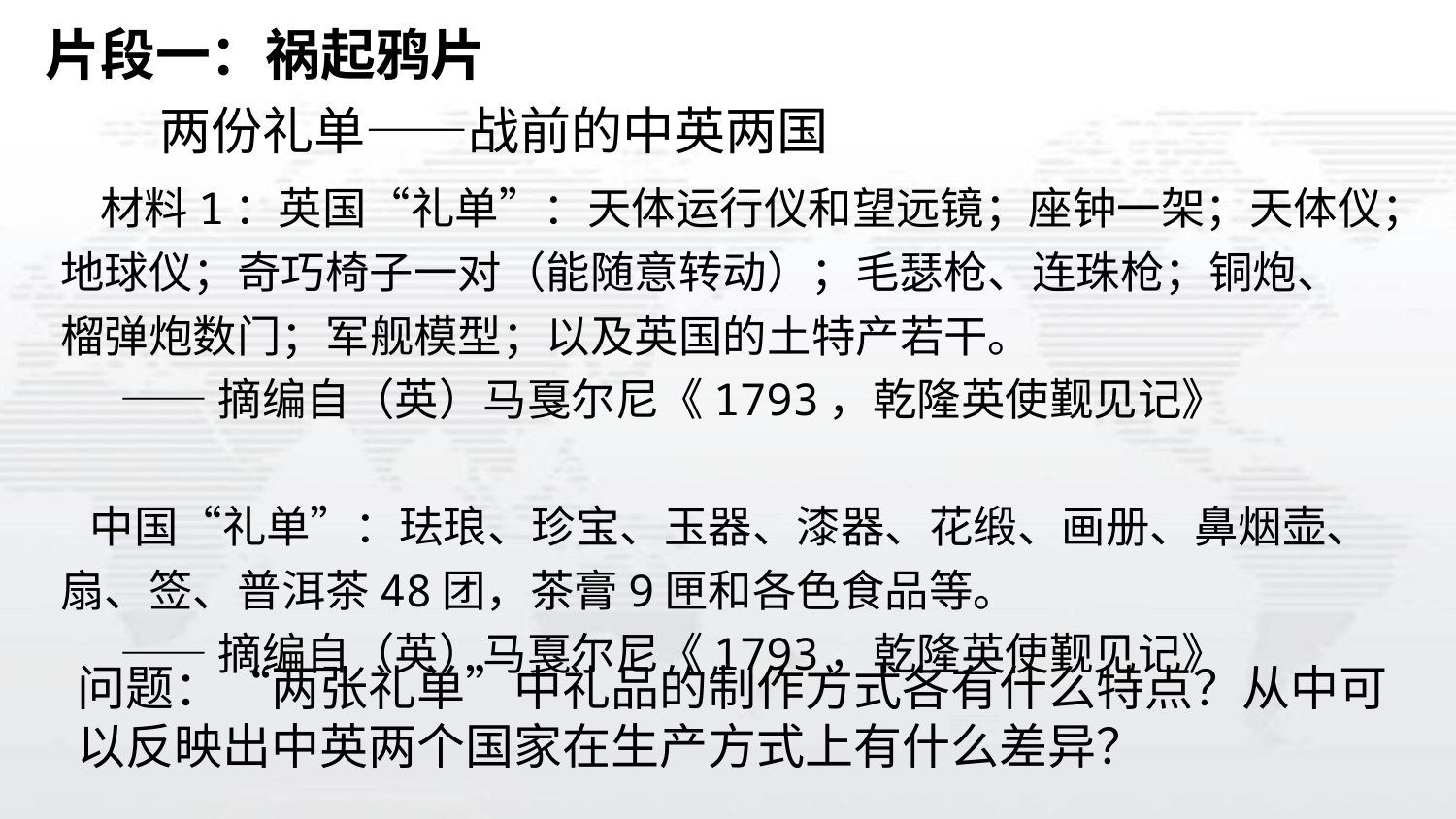

片段一：祸起鸦片
             两份礼单——战前的中英两国
      材料1：英国“礼单”：天体运行仪和望远镜；座钟一架；天体仪；地球仪；奇巧椅子一对（能随意转动）；毛瑟枪、连珠枪；铜炮、榴弹炮数门；军舰模型；以及英国的土特产若干。
          ——摘编自（英）马戛尔尼《1793，乾隆英使觐见记》

      中国“礼单”：珐琅、珍宝、玉器、漆器、花缎、画册、鼻烟壶、扇、签、普洱茶48团，茶膏9匣和各色食品等。
          ——摘编自（英）马戛尔尼《1793，乾隆英使觐见记》
问题：“两张礼单”中礼品的制作方式各有什么特点？从中可以反映出中英两个国家在生产方式上有什么差异？